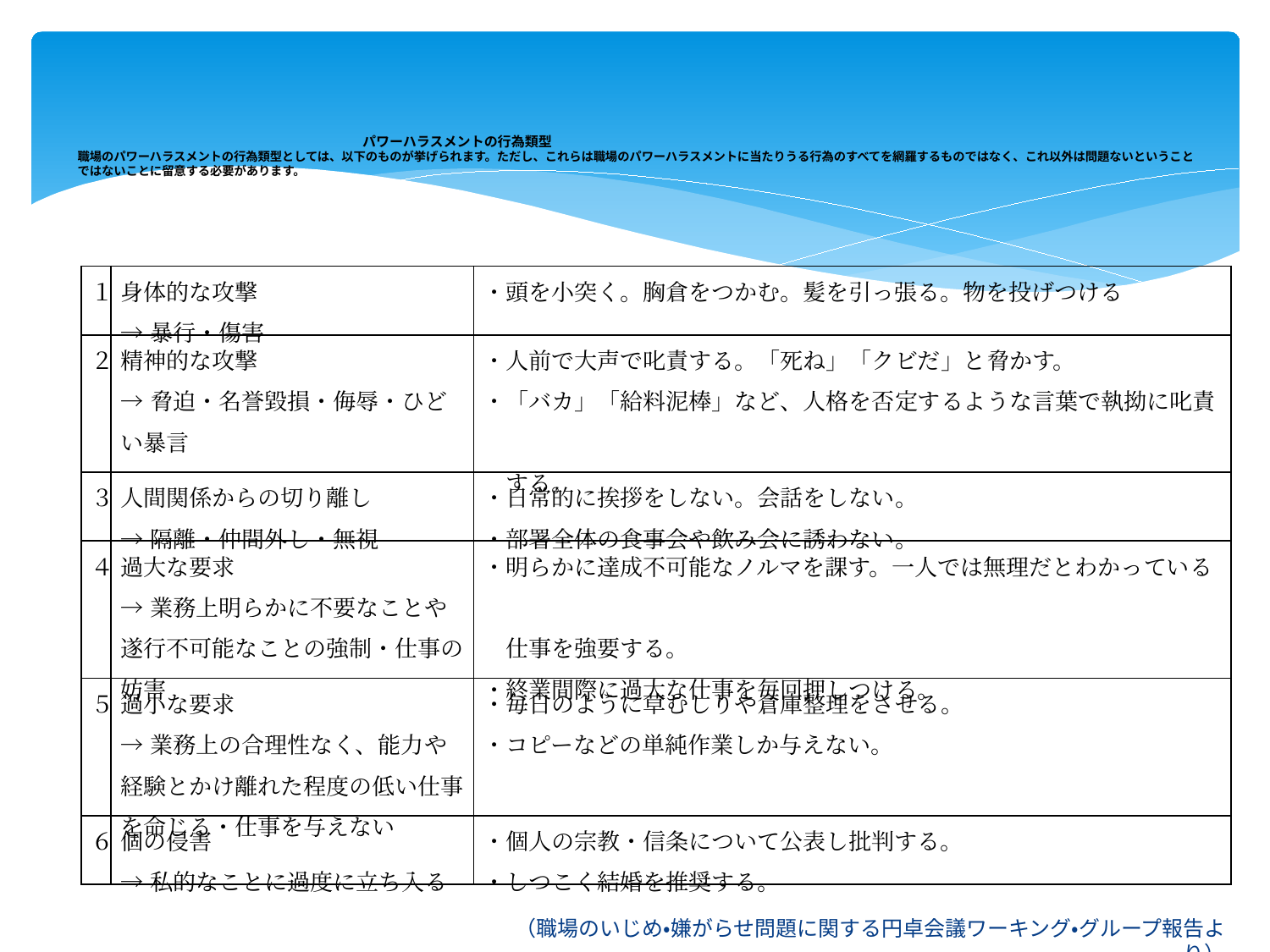

# パワーハラスメントの行為類型 職場のパワーハラスメントの行為類型としては、以下のものが挙げられます。ただし、これらは職場のパワーハラスメントに当たりうる行為のすべてを網羅するものではなく、これ以外は問題ないということではないことに留意する必要があります。
| １ | 身体的な攻撃 →暴行・傷害 | ・頭を小突く。胸倉をつかむ。髪を引っ張る。物を投げつける |
| --- | --- | --- |
| ２ | 精神的な攻撃 →脅迫・名誉毀損・侮辱・ひどい暴言 | ・人前で大声で叱責する。「死ね」「クビだ」と脅かす。 ・「バカ」「給料泥棒」など、人格を否定するような言葉で執拗に叱責　　 　する。 |
| ３ | 人間関係からの切り離し →隔離・仲間外し・無視 | ・日常的に挨拶をしない。会話をしない。 ・部署全体の食事会や飲み会に誘わない。 |
| ４ | 過大な要求 →業務上明らかに不要なことや遂行不可能なことの強制・仕事の妨害 | ・明らかに達成不可能なノルマを課す。一人では無理だとわかっている　 　仕事を強要する。 ・終業間際に過大な仕事を毎回押しつける。 |
| ５ | 過小な要求 →業務上の合理性なく、能力や経験とかけ離れた程度の低い仕事を命じる・仕事を与えない | ・毎日のように草むしりや倉庫整理をさせる。 ・コピーなどの単純作業しか与えない。 |
| ６ | 個の侵害 →私的なことに過度に立ち入る | ・個人の宗教・信条について公表し批判する。 ・しつこく結婚を推奨する。 |
（職場のいじめ・嫌がらせ問題に関する円卓会議ワーキング・グループ報告より）